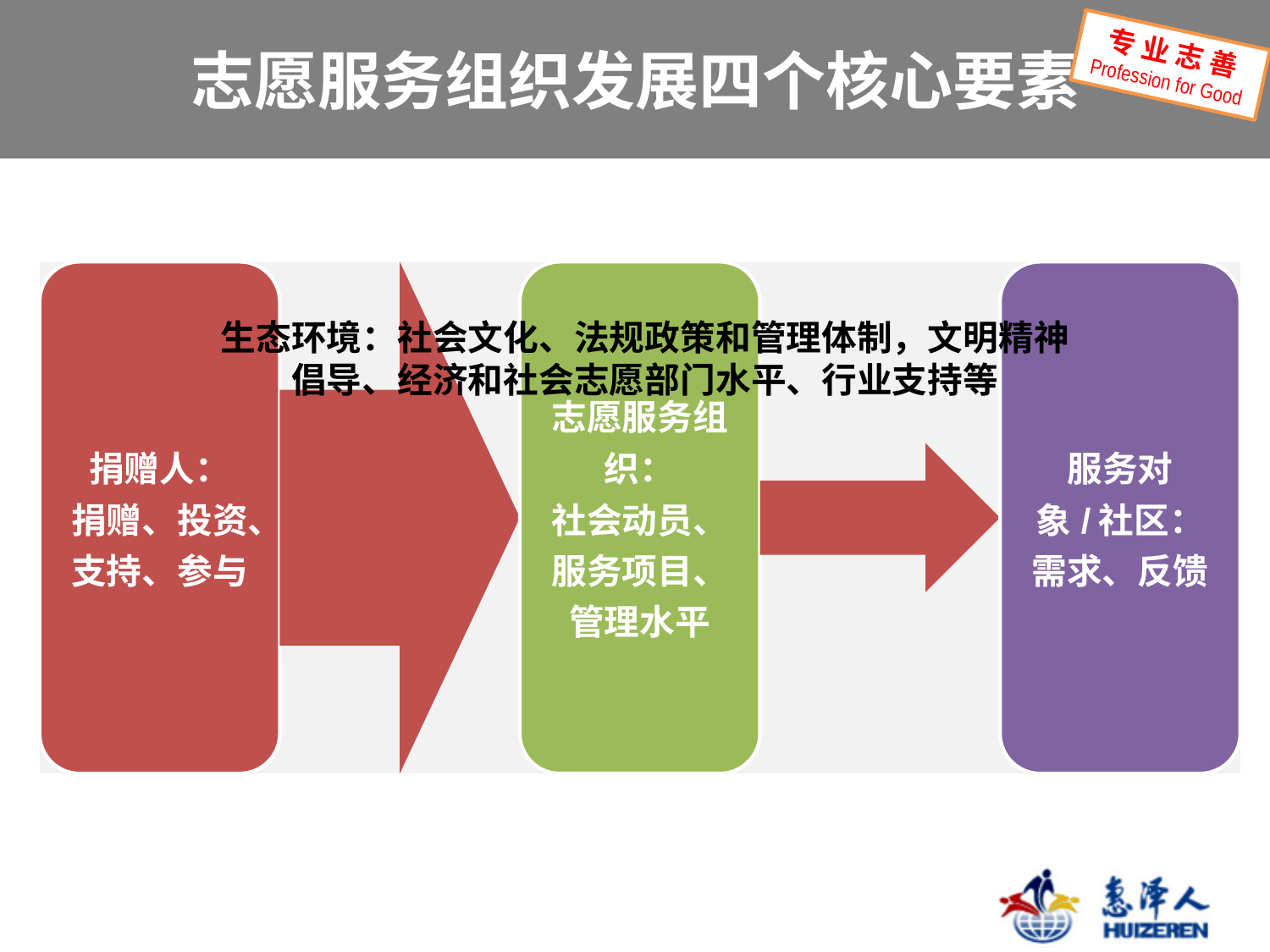

# 志愿服务组织发展四个核心要素
专 业 志 善
Profession for Good
捐赠人：
需求、反馈
生态环境：社会文化、法规政策和管理体制，文明精神倡导、经济和社会志愿部门水平、行业支持等